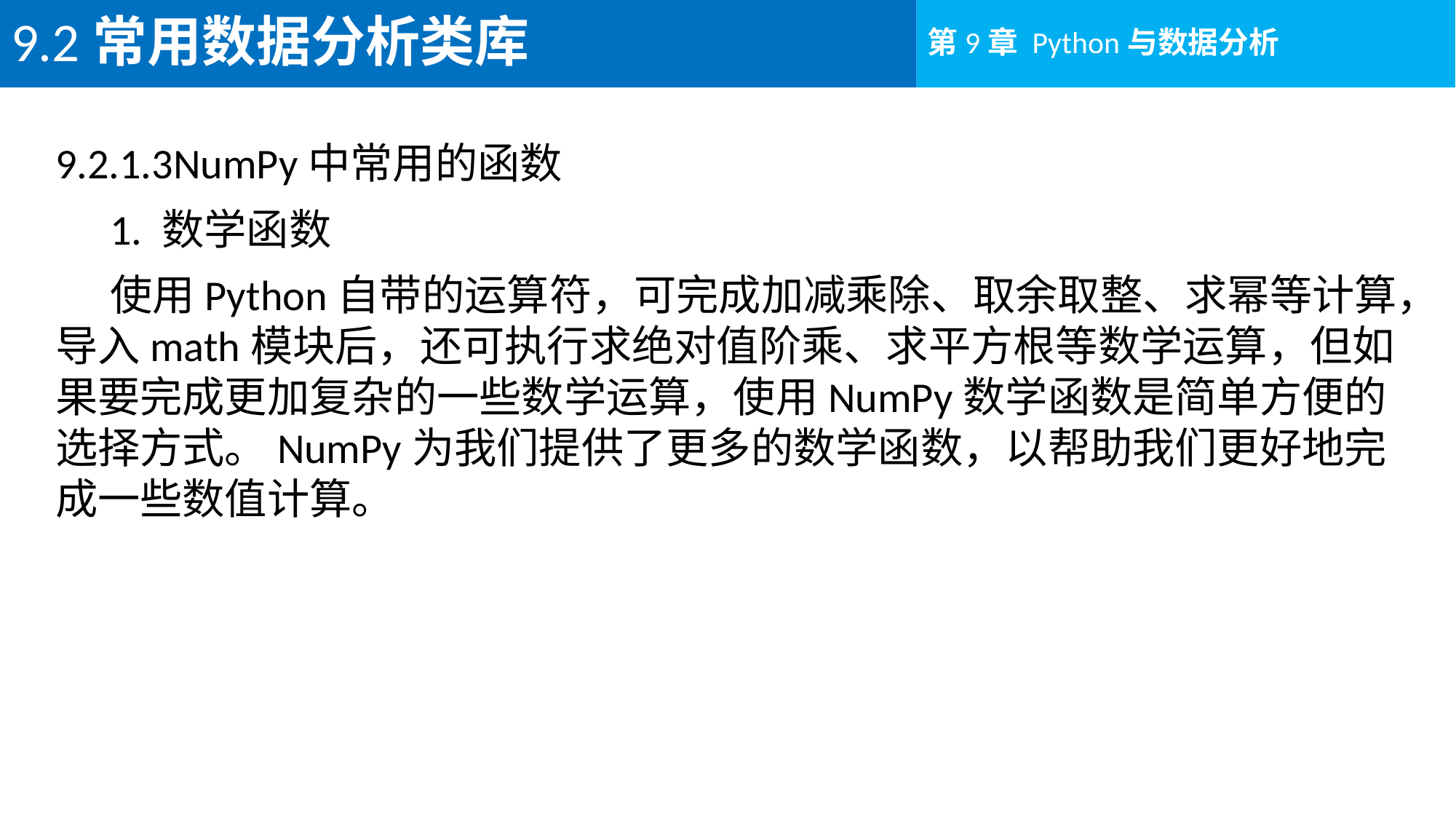

# 9.2常用数据分析类库
9.2.1.3NumPy中常用的函数
1. 数学函数
使用Python自带的运算符，可完成加减乘除、取余取整、求幂等计算，导入math模块后，还可执行求绝对值阶乘、求平方根等数学运算，但如果要完成更加复杂的一些数学运算，使用NumPy数学函数是简单方便的选择方式。NumPy为我们提供了更多的数学函数，以帮助我们更好地完成一些数值计算。